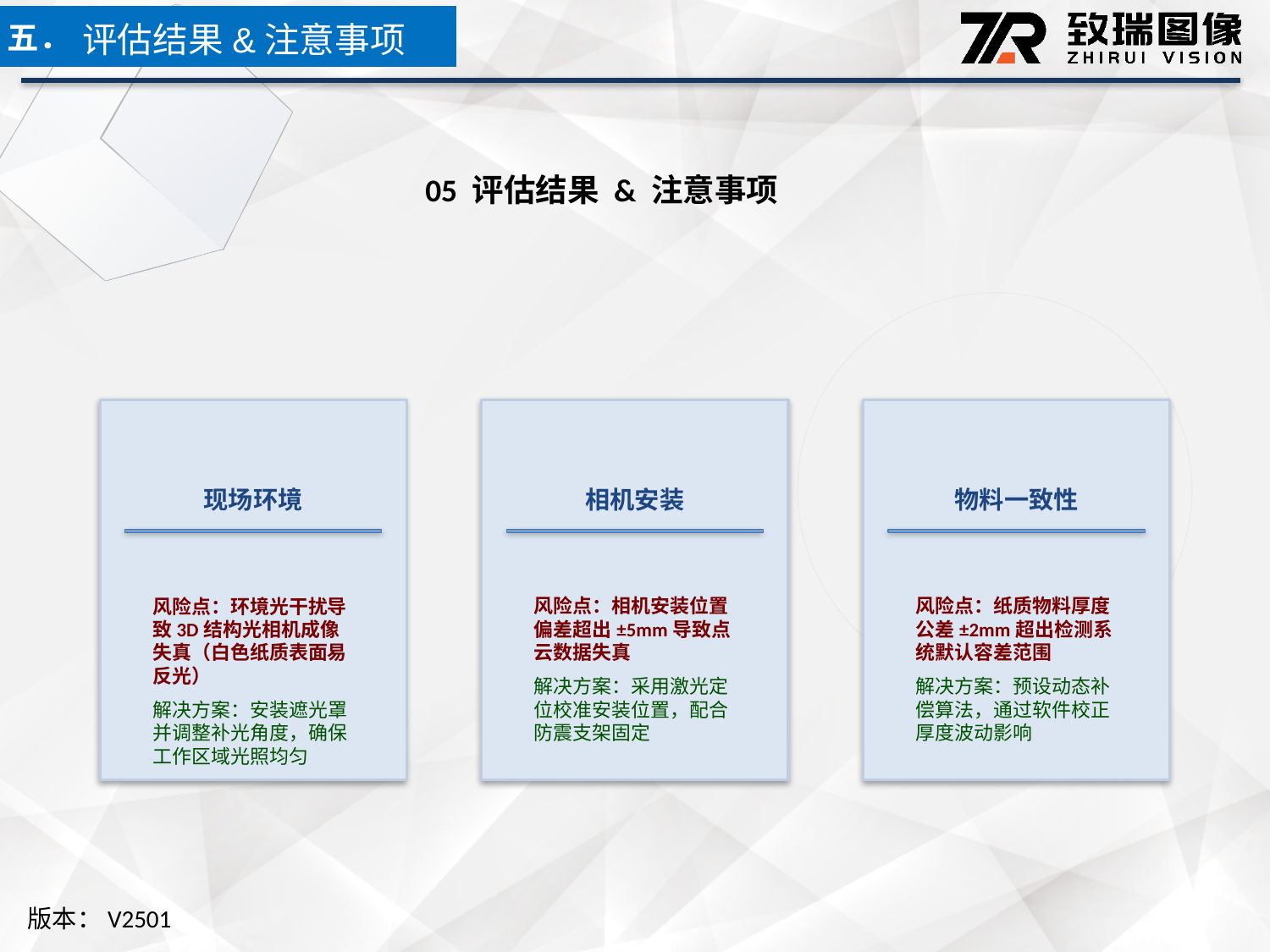

五．
评估结果&注意事项

05 评估结果 & 注意事项

现场环境

相机安装

物料一致性

风险点：环境光干扰导致3D结构光相机成像失真（白色纸质表面易反光）
解决方案：安装遮光罩并调整补光角度，确保工作区域光照均匀

风险点：相机安装位置偏差超出±5mm导致点云数据失真
解决方案：采用激光定位校准安装位置，配合防震支架固定

风险点：纸质物料厚度公差±2mm超出检测系统默认容差范围
解决方案：预设动态补偿算法，通过软件校正厚度波动影响